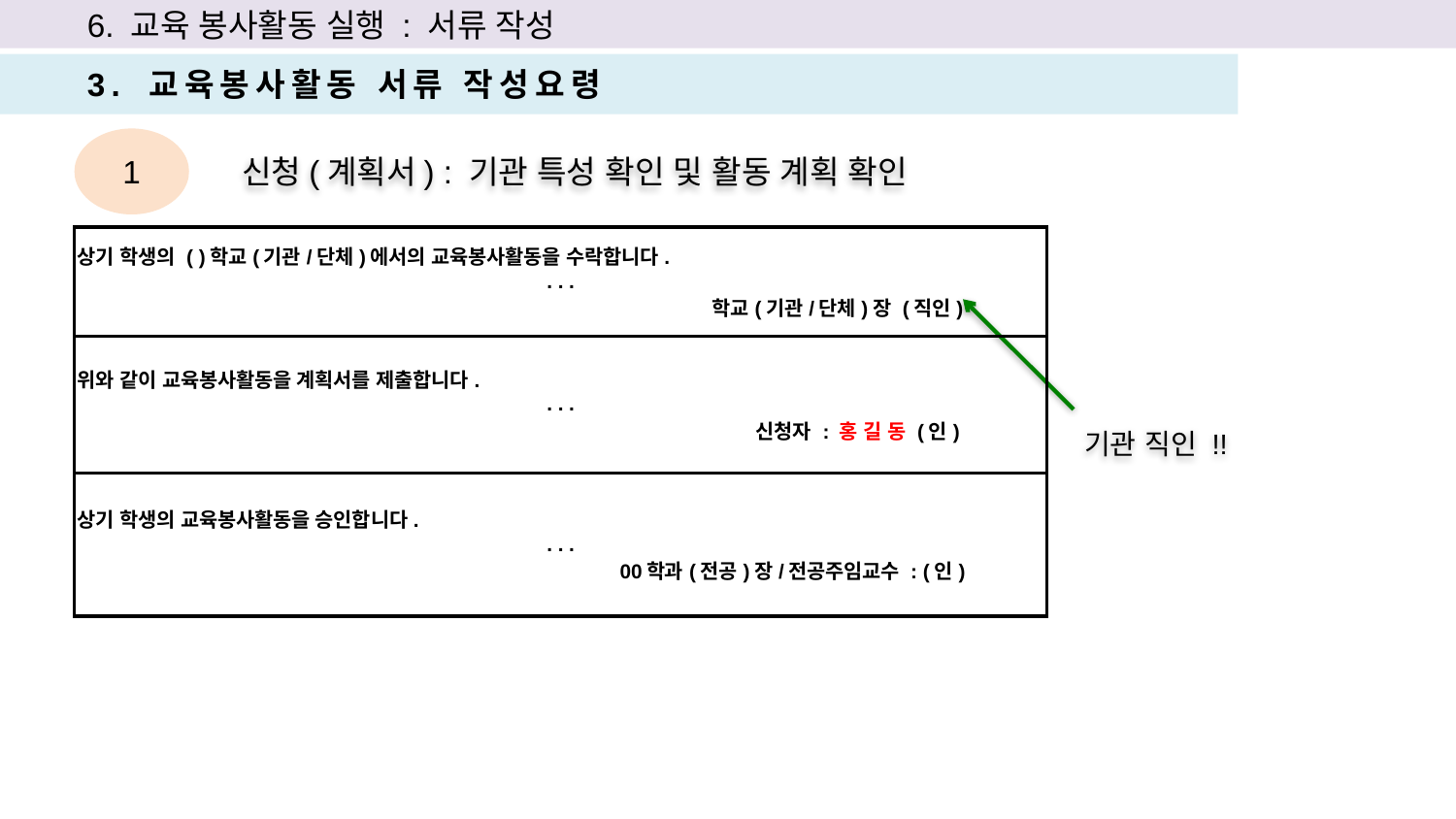

6. 교육 봉사활동 실행 : 서류 작성
3. 교육봉사활동 서류 작성요령
1
신청(계획서) : 기관 특성 확인 및 활동 계획 확인
| 상기 학생의 ( )학교(기관/단체)에서의 교육봉사활동을 수락합니다. . . . 학교(기관/단체)장 (직인) |
| --- |
| 위와 같이 교육봉사활동을 계획서를 제출합니다. . . . 신청자 : 홍 길 동 (인) |
| 상기 학생의 교육봉사활동을 승인합니다. . . . 00학과(전공)장/전공주임교수 : (인) |
기관 직인 !!